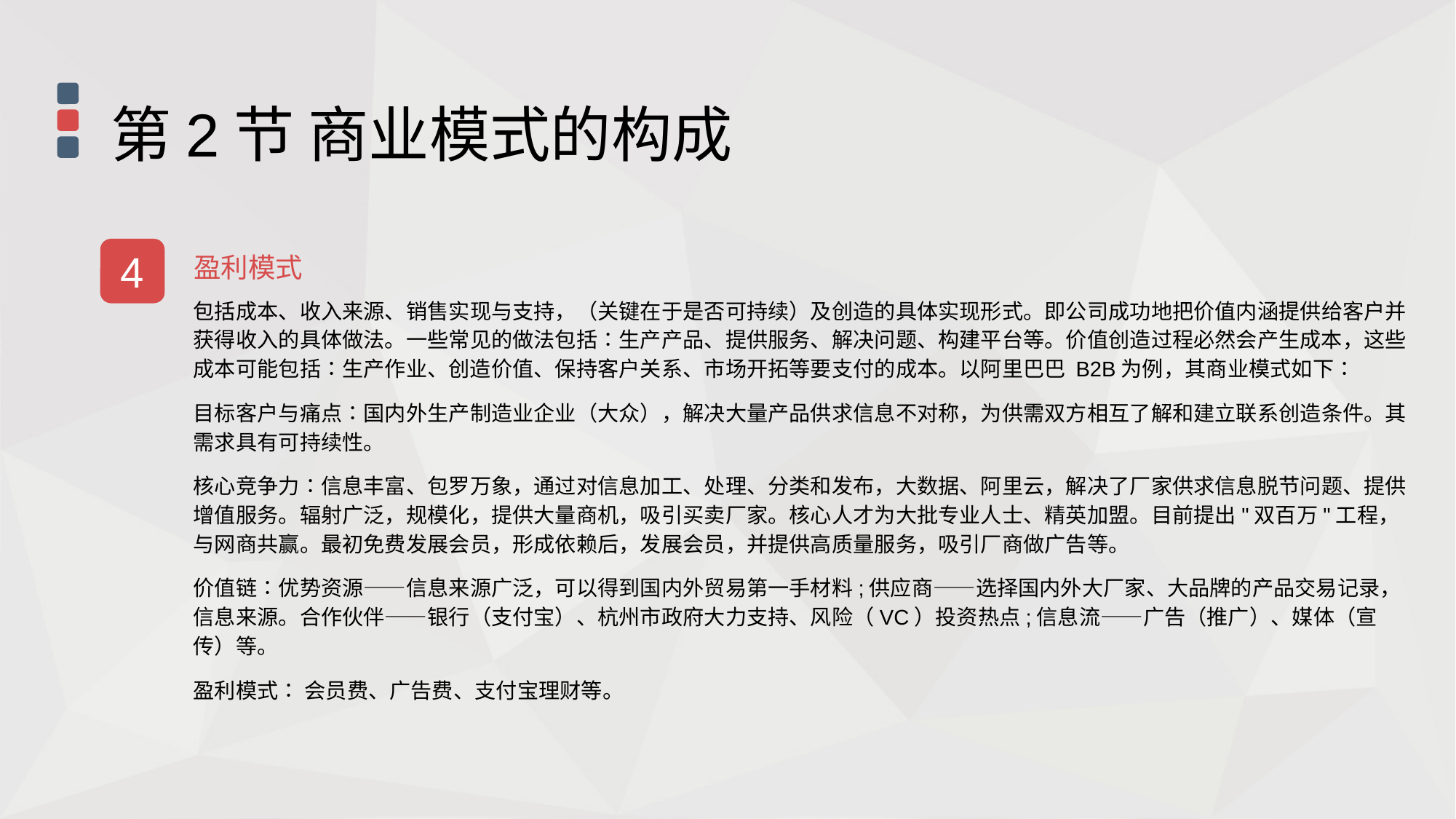

第2节 商业模式的构成
4
盈利模式
包括成本、收入来源、销售实现与支持，（关键在于是否可持续）及创造的具体实现形式。即公司成功地把价值内涵提供给客户并获得收入的具体做法。一些常见的做法包括∶生产产品、提供服务、解决问题、构建平台等。价值创造过程必然会产生成本，这些成本可能包括∶生产作业、创造价值、保持客户关系、市场开拓等要支付的成本。以阿里巴巴 B2B为例，其商业模式如下∶
目标客户与痛点∶国内外生产制造业企业（大众），解决大量产品供求信息不对称，为供需双方相互了解和建立联系创造条件。其需求具有可持续性。
核心竞争力∶信息丰富、包罗万象，通过对信息加工、处理、分类和发布，大数据、阿里云，解决了厂家供求信息脱节问题、提供增值服务。辐射广泛，规模化，提供大量商机，吸引买卖厂家。核心人才为大批专业人士、精英加盟。目前提出"双百万"工程，与网商共赢。最初免费发展会员，形成依赖后，发展会员，并提供高质量服务，吸引厂商做广告等。
价值链∶优势资源——信息来源广泛，可以得到国内外贸易第一手材料;供应商——选择国内外大厂家、大品牌的产品交易记录，信息来源。合作伙伴——银行（支付宝）、杭州市政府大力支持、风险（VC）投资热点;信息流——广告（推广）、媒体（宣传）等。
盈利模式∶ 会员费、广告费、支付宝理财等。